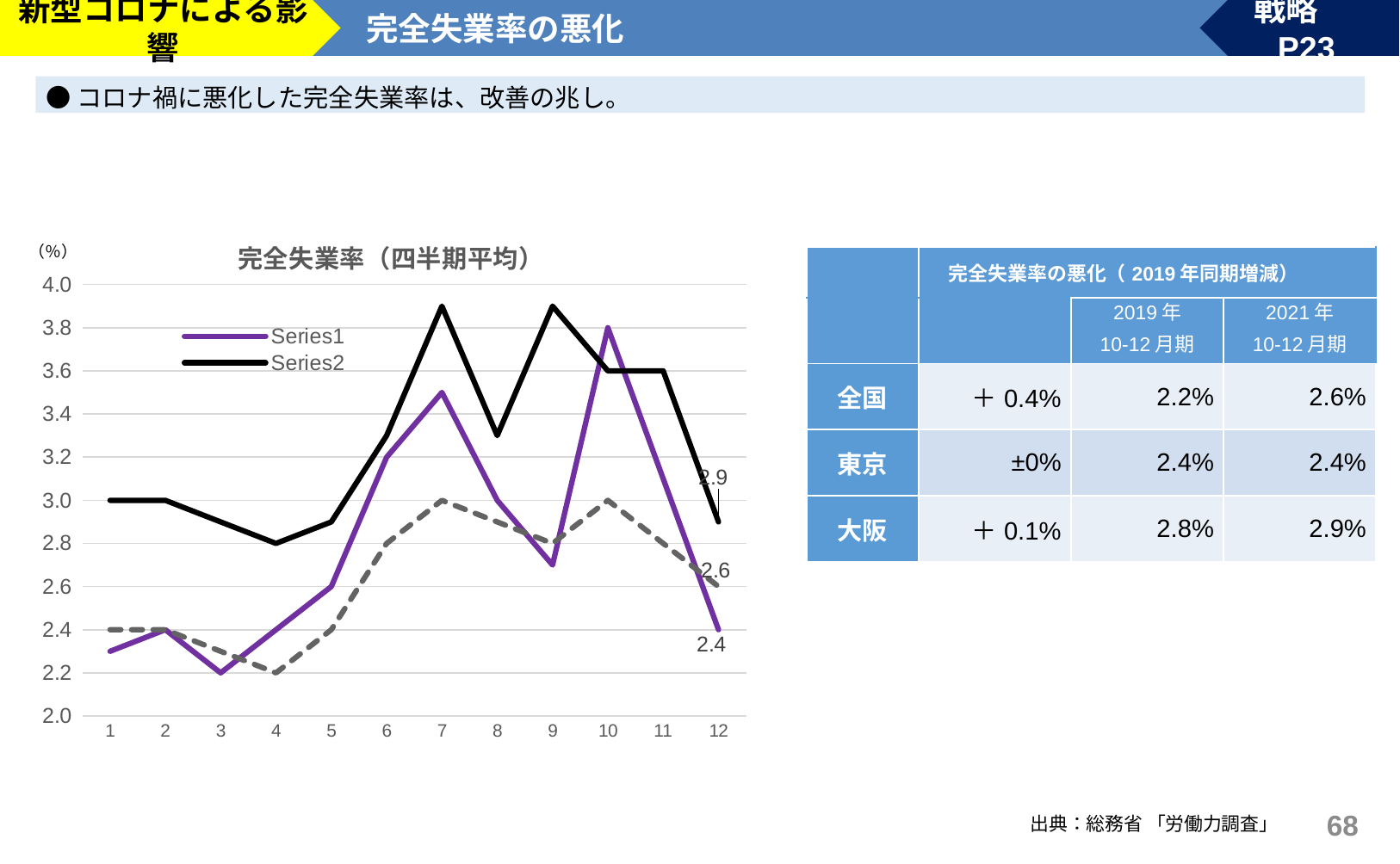

新型コロナによる影響
完全失業率の悪化
戦略　P23
●コロナ禍に悪化した完全失業率は、改善の兆し。

### Chart: 完全失業率（四半期平均）

| Category |  |  |  |
|---|---|---|---|
|  | 完全失業率の悪化（2019年同期増減） |  |  |
| --- | --- | --- | --- |
|  |  | 2019年 10-12月期 | 2021年 10-12月期 |
| 全国 | ＋0.4% | 2.2% | 2.6% |
| 東京 | ±0% | 2.4% | 2.4% |
| 大阪 | ＋0.1% | 2.8% | 2.9% |
68
出典：総務省 「労働力調査」